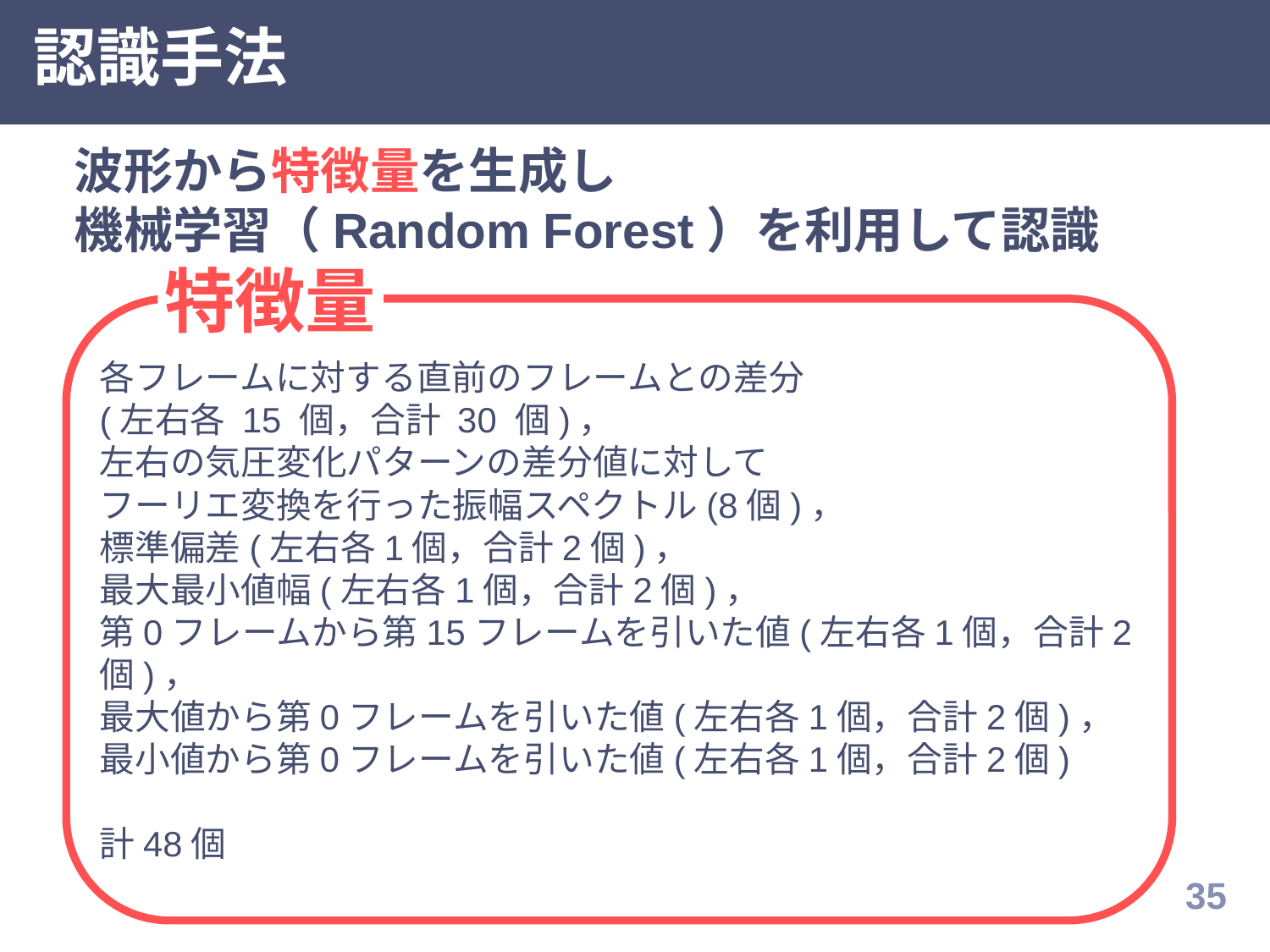

# 認識手法
波形から特徴量を生成し
機械学習（Random Forest）を利用して認識
特徴量

各フレームに対する直前のフレームとの差分
(左右各 15 個，合計 30 個)，
左右の気圧変化パターンの差分値に対して
フーリエ変換を行った振幅スペクトル(8個)，
標準偏差(左右各1個，合計2個)，
最大最小値幅(左右各1個，合計2個)，
第0フレームから第15フレームを引いた値(左右各1個，合計2個)，
最大値から第0フレームを引いた値(左右各1個，合計2個)，
最小値から第0フレームを引いた値(左右各1個，合計2個)

計48個
35